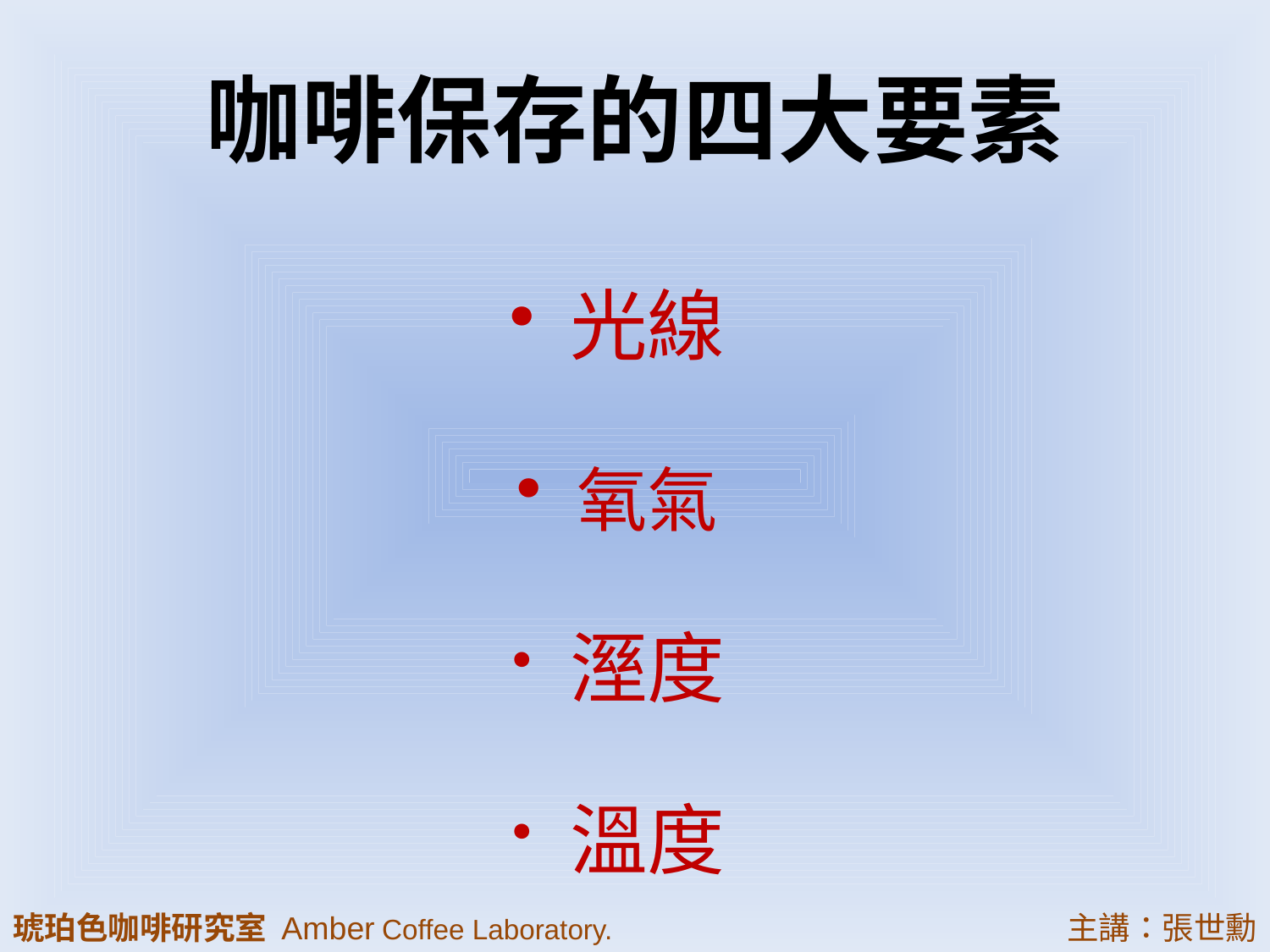

# 咖啡保存的四大要素
．光線
．氧氣
．溼度
．溫度
琥珀色咖啡研究室 Amber Coffee Laboratory.
主講：張世勳